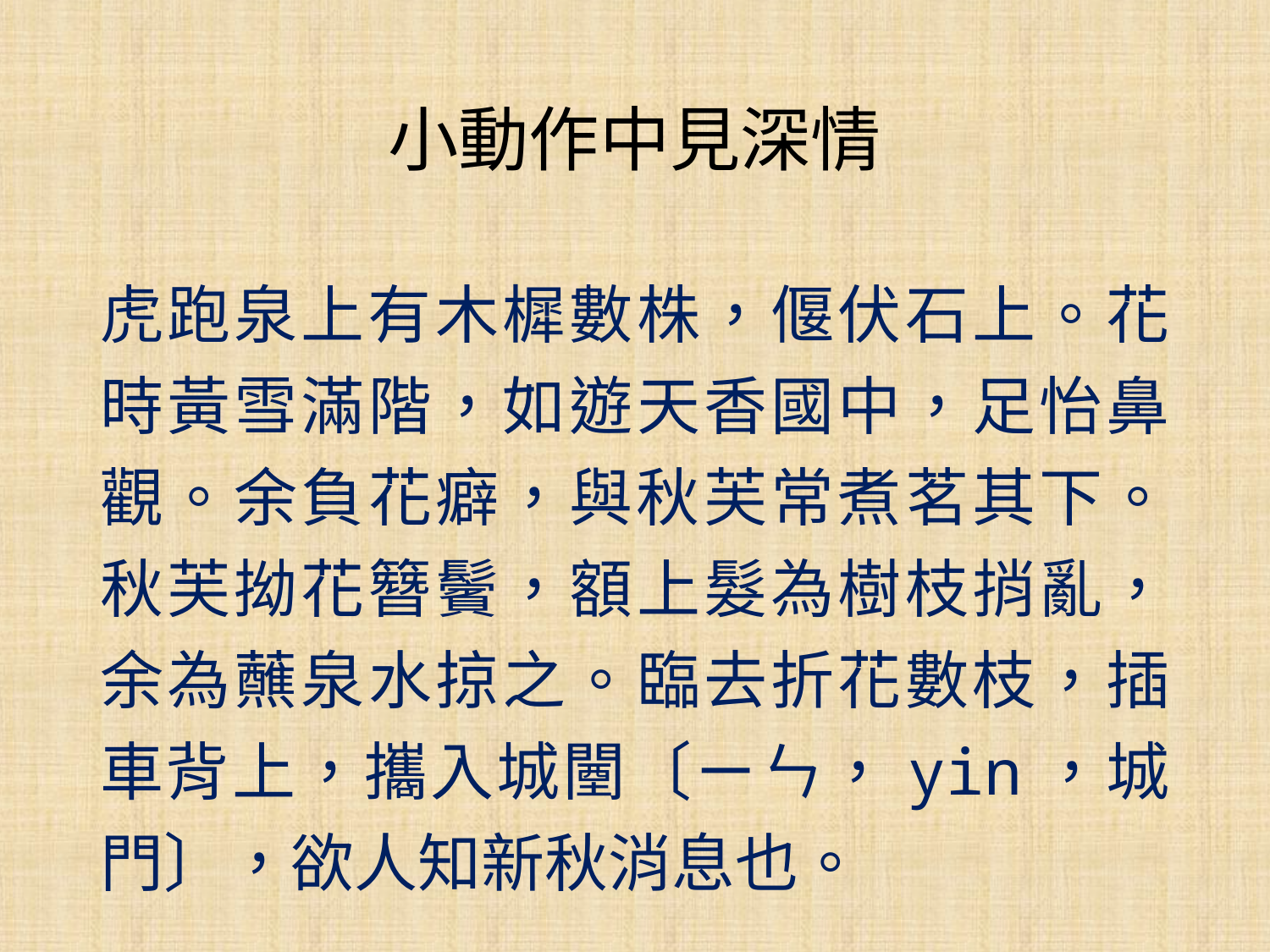

# 小動作中見深情
虎跑泉上有木樨數株，偃伏石上。花時黃雪滿階，如遊天香國中，足怡鼻觀。余負花癖，與秋芙常煮茗其下。秋芙拗花簪鬢，額上髮為樹枝捎亂，余為蘸泉水掠之。臨去折花數枝，插車背上，攜入城闉〔ㄧㄣ，yin，城門〕，欲人知新秋消息也。